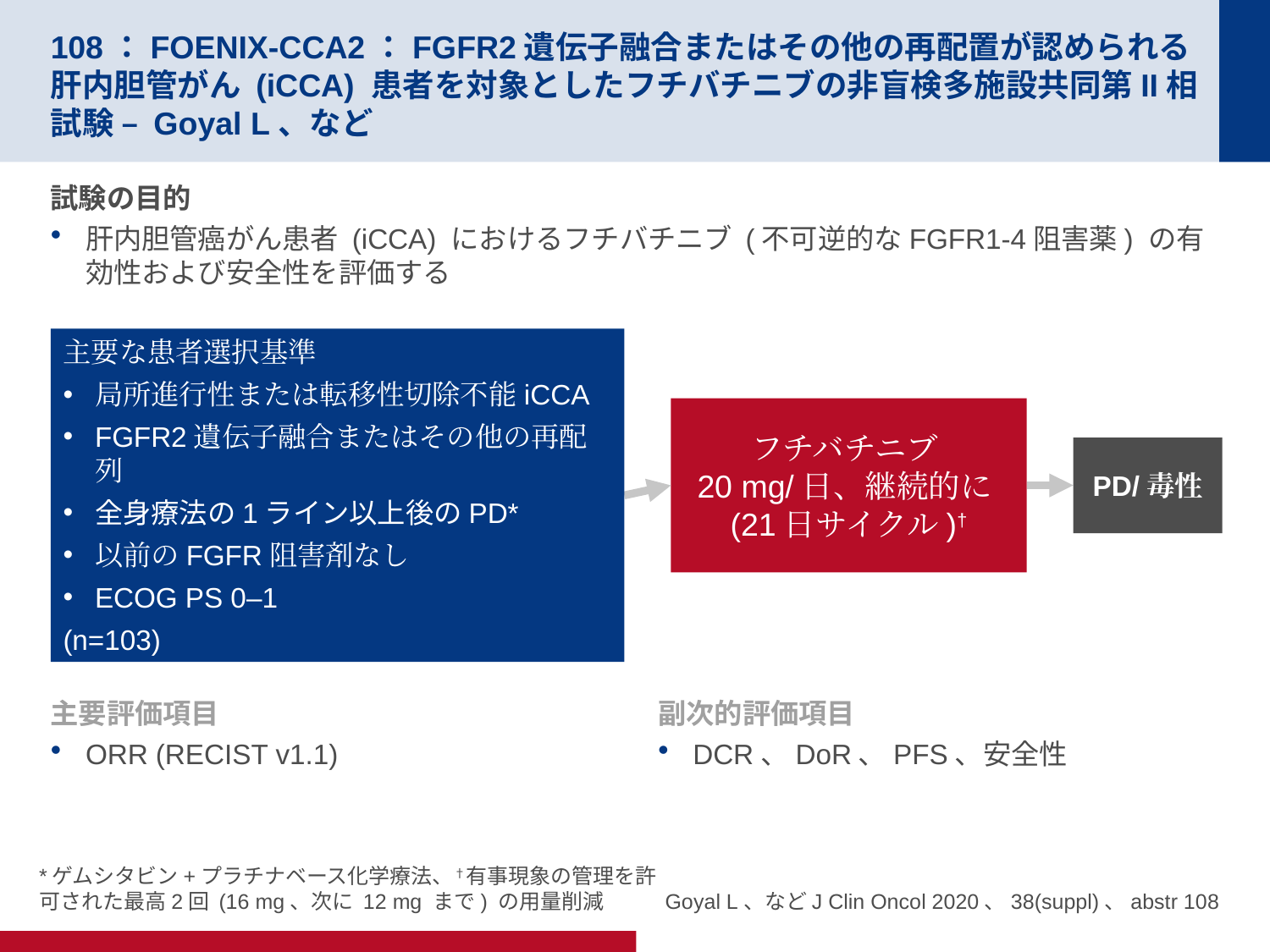

# 108：FOENIX-CCA2：FGFR2遺伝子融合またはその他の再配置が認められる肝内胆管がん (iCCA) 患者を対象としたフチバチニブの非盲検多施設共同第II相試験 – Goyal L、など
試験の目的
肝内胆管癌がん患者 (iCCA) におけるフチバチニブ (不可逆的なFGFR1-4阻害薬) の有効性および安全性を評価する
主要な患者選択基準
局所進行性または転移性切除不能iCCA
FGFR2遺伝子融合またはその他の再配列
全身療法の1ライン以上後のPD*
以前のFGFR阻害剤なし
ECOG PS 0–1
(n=103)
フチバチニブ
20 mg/日、継続的に
(21日サイクル)†
PD/毒性
主要評価項目
ORR (RECIST v1.1)

副次的評価項目
DCR、DoR、PFS、安全性
*ゲムシタビン+プラチナベース化学療法、†有事現象の管理を許可された最高2回 (16 mg、次に 12 mg まで) の用量削減
Goyal L、などJ Clin Oncol 2020、38(suppl)、abstr 108